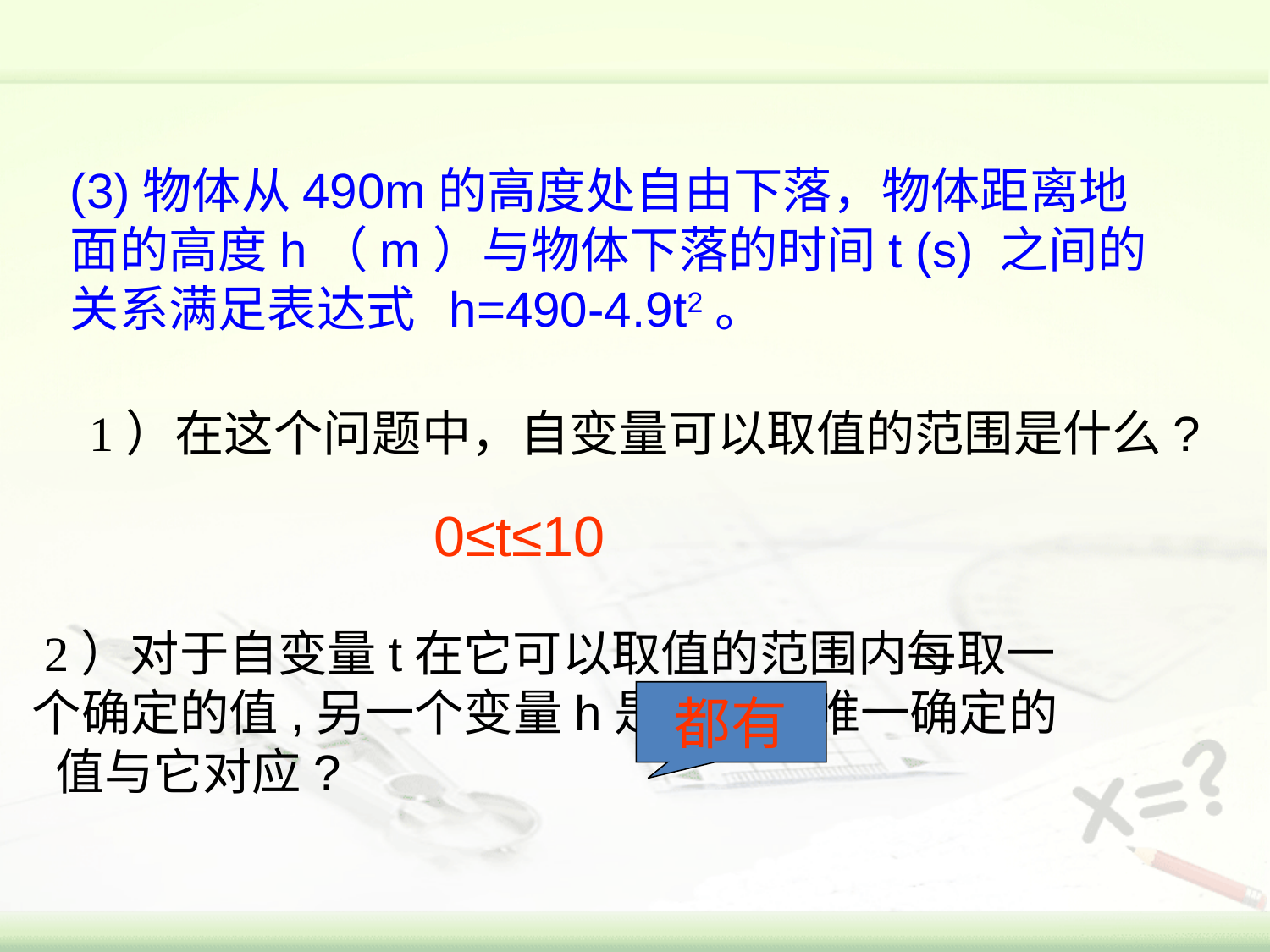

(3)物体从490m的高度处自由下落，物体距离地面的高度h（m）与物体下落的时间t (s) 之间的关系满足表达式  h=490-4.9t2。
1）在这个问题中，自变量可以取值的范围是什么?
0≤t≤10
 2）对于自变量t在它可以取值的范围内每取一
个确定的值,另一个变量h是否都有唯一确定的
 值与它对应?
都有